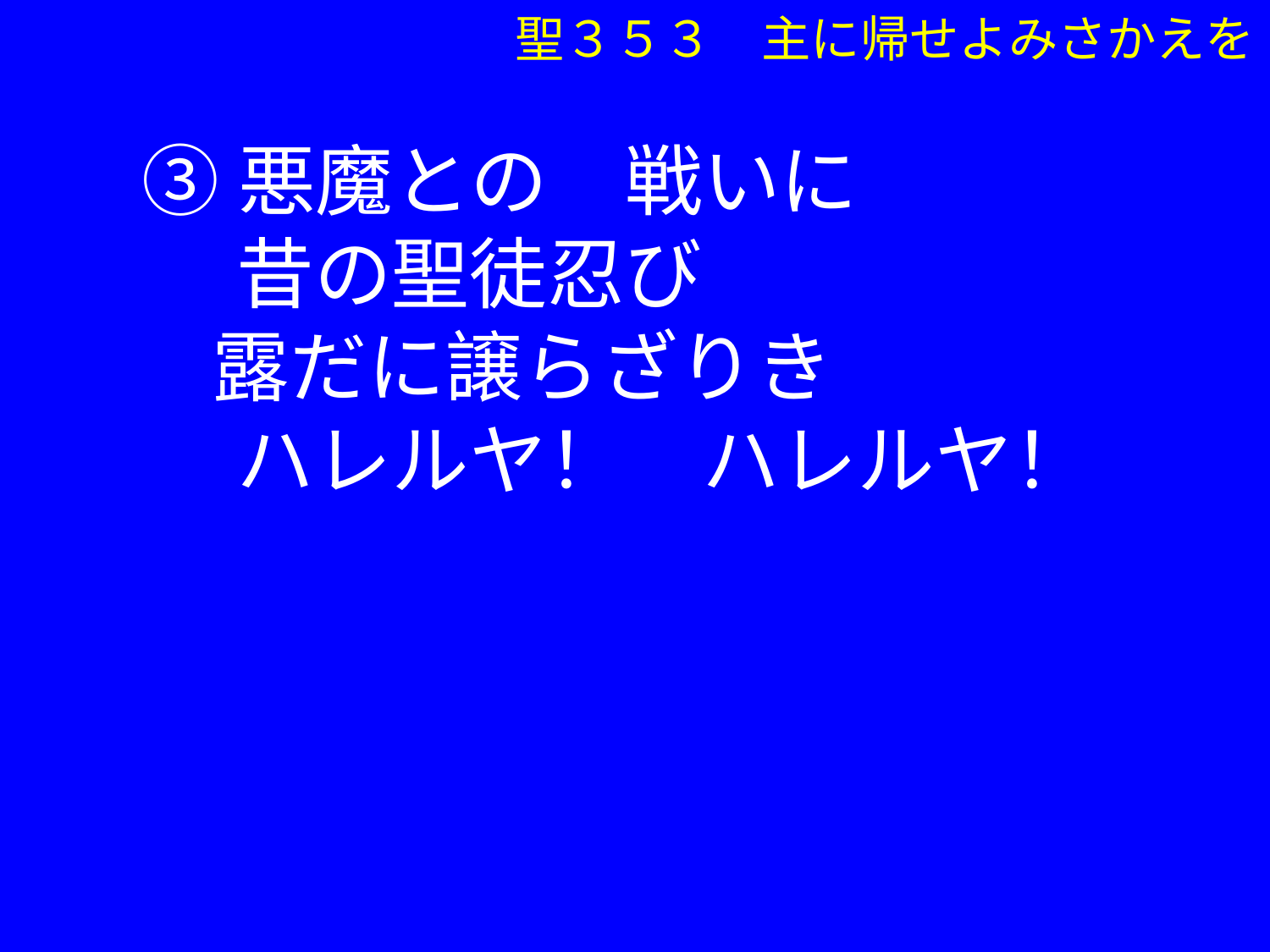

聖３５３　主に帰せよみさかえを
③悪魔との　戦いに
　 昔の聖徒忍び
   露だに譲らざりき
　 ハレルヤ！　ハレルヤ！